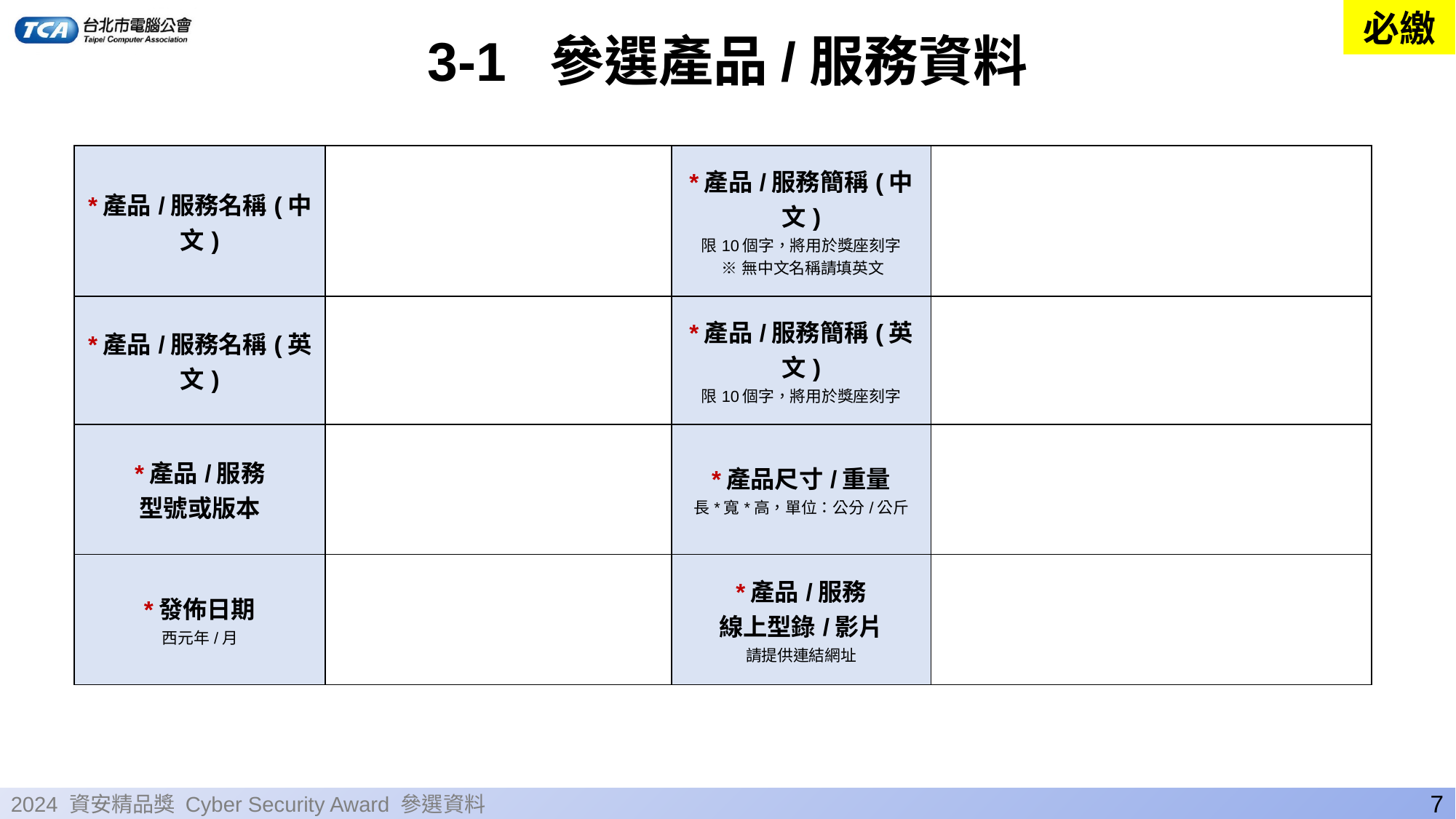

3-1  參選產品/服務資料
必繳
| \*產品/服務名稱(中文) |  | \*產品/服務簡稱(中文) 限10個字，將用於獎座刻字 ※無中文名稱請填英文 |  |
| --- | --- | --- | --- |
| \*產品/服務名稱(英文) |  | \*產品/服務簡稱(英文) 限10個字，將用於獎座刻字 |  |
| \*產品/服務 型號或版本 |  | \*產品尺寸/重量 長\*寬\*高，單位：公分/公斤 |  |
| \*發佈日期 西元年/月 |  | \*產品/服務 線上型錄/影片 請提供連結網址 |  |
7